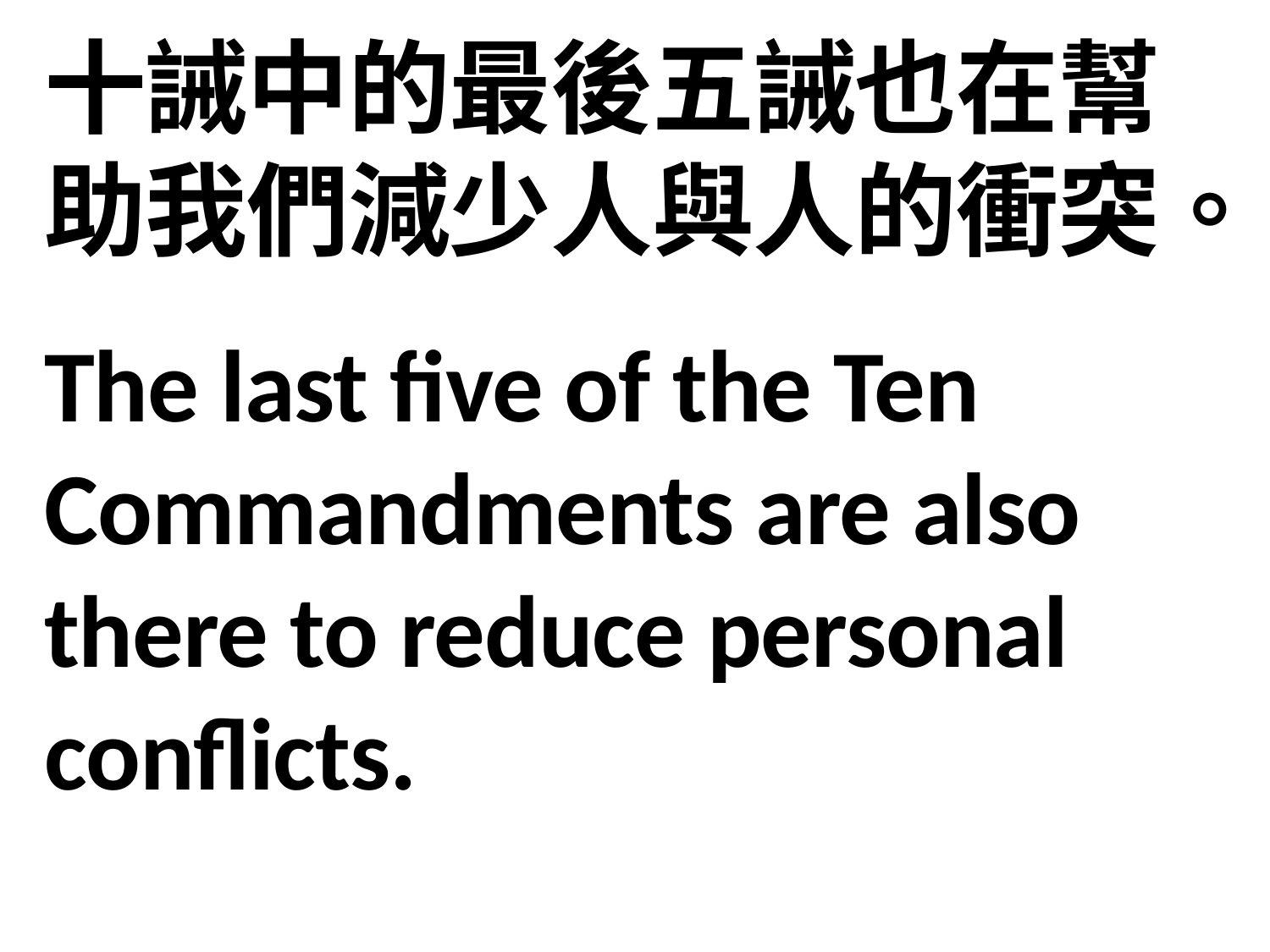

十誡中的最後五誡也在幫助我們減少人與人的衝突。

The last five of the Ten Commandments are also there to reduce personal conflicts.